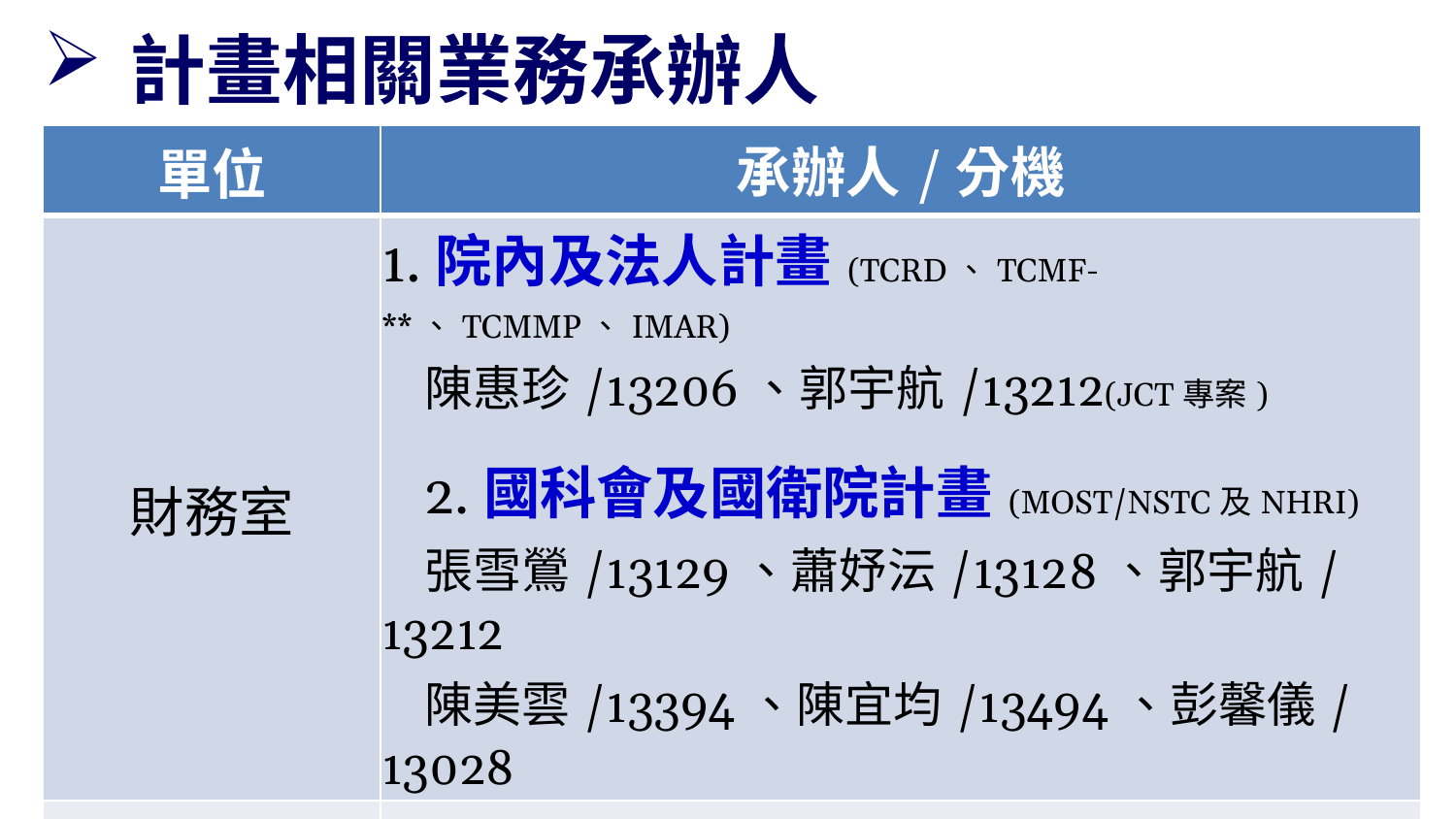

# 計畫相關業務承辦人
| 單位 | 承辦人/分機 |
| --- | --- |
| 財務室 | 1.院內及法人計畫(TCRD、TCMF-\*\*、TCMMP、IMAR) 陳惠珍/13206、郭宇航/13212(JCT專案) 2.國科會及國衛院計畫(MOST/NSTC及NHRI) 張雪鶯/13129、蕭妤沄/13128、郭宇航/13212 陳美雲/13394、陳宜均/13494、彭馨儀/13028 |
| 人資室 | 莊佩潔或魏婉茹/13600 |
| 研究部 | 董玟慧/15639(核銷)、林玉琴/13110(系統) |